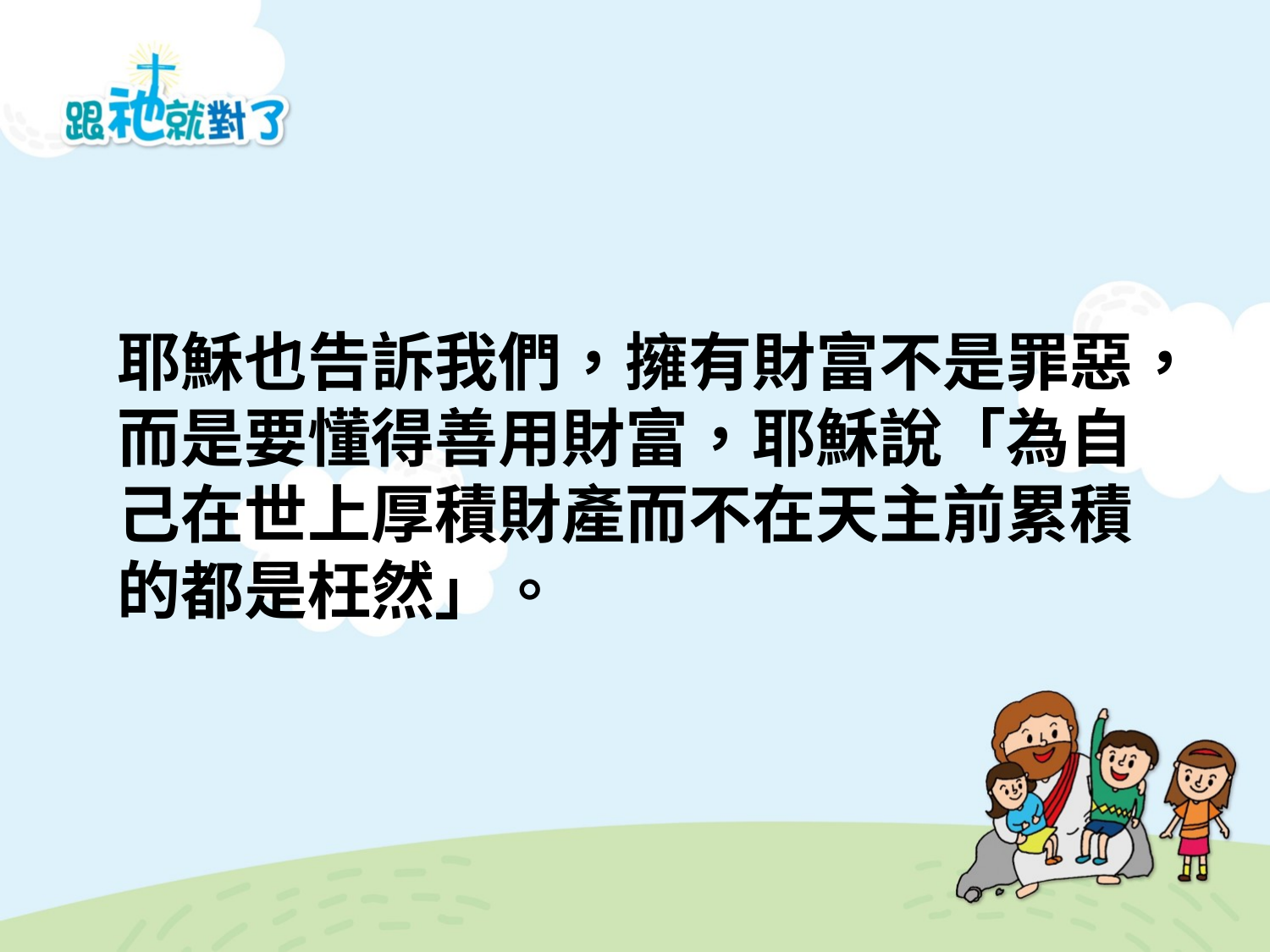

耶穌也告訴我們，擁有財富不是罪惡，而是要懂得善用財富，耶穌說「為自己在世上厚積財產而不在天主前累積的都是枉然」。